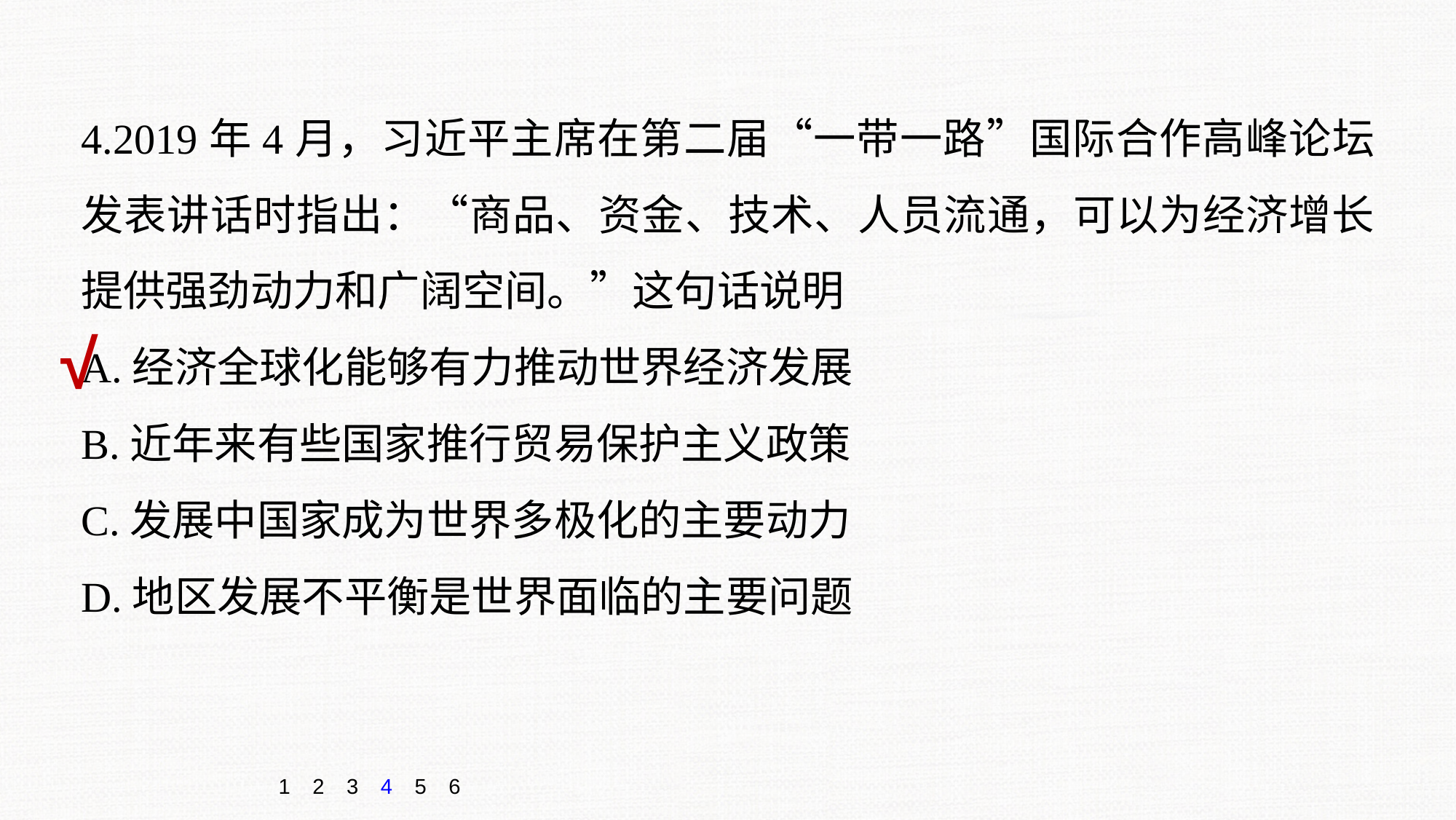

4.2019年4月，习近平主席在第二届“一带一路”国际合作高峰论坛发表讲话时指出：“商品、资金、技术、人员流通，可以为经济增长提供强劲动力和广阔空间。”这句话说明
A.经济全球化能够有力推动世界经济发展
B.近年来有些国家推行贸易保护主义政策
C.发展中国家成为世界多极化的主要动力
D.地区发展不平衡是世界面临的主要问题
√
1
2
3
4
5
6